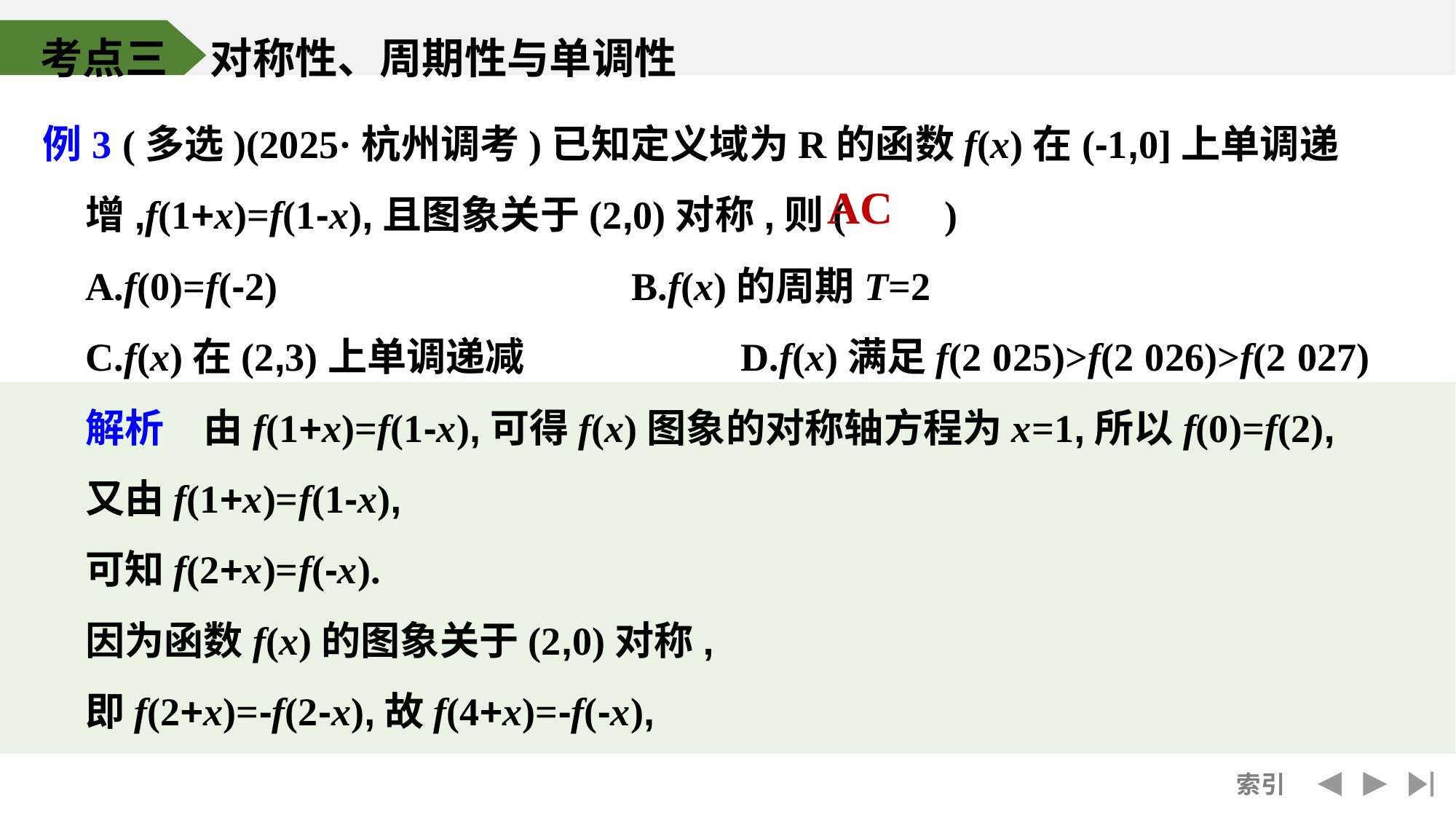

考点三　对称性、周期性与单调性
例3 (多选)(2025·杭州调考)已知定义域为R的函数f(x)在(-1,0]上单调递增,f(1+x)=f(1-x),且图象关于(2,0)对称,则(　　)
	A.f(0)=f(-2)				B.f(x)的周期T=2
	C.f(x)在(2,3)上单调递减		D.f(x)满足f(2 025)>f(2 026)>f(2 027)
	解析　由f(1+x)=f(1-x),可得f(x)图象的对称轴方程为x=1,所以f(0)=f(2),
	又由f(1+x)=f(1-x),
	可知f(2+x)=f(-x).
	因为函数f(x)的图象关于(2,0)对称,
	即f(2+x)=-f(2-x),故f(4+x)=-f(-x),
AC